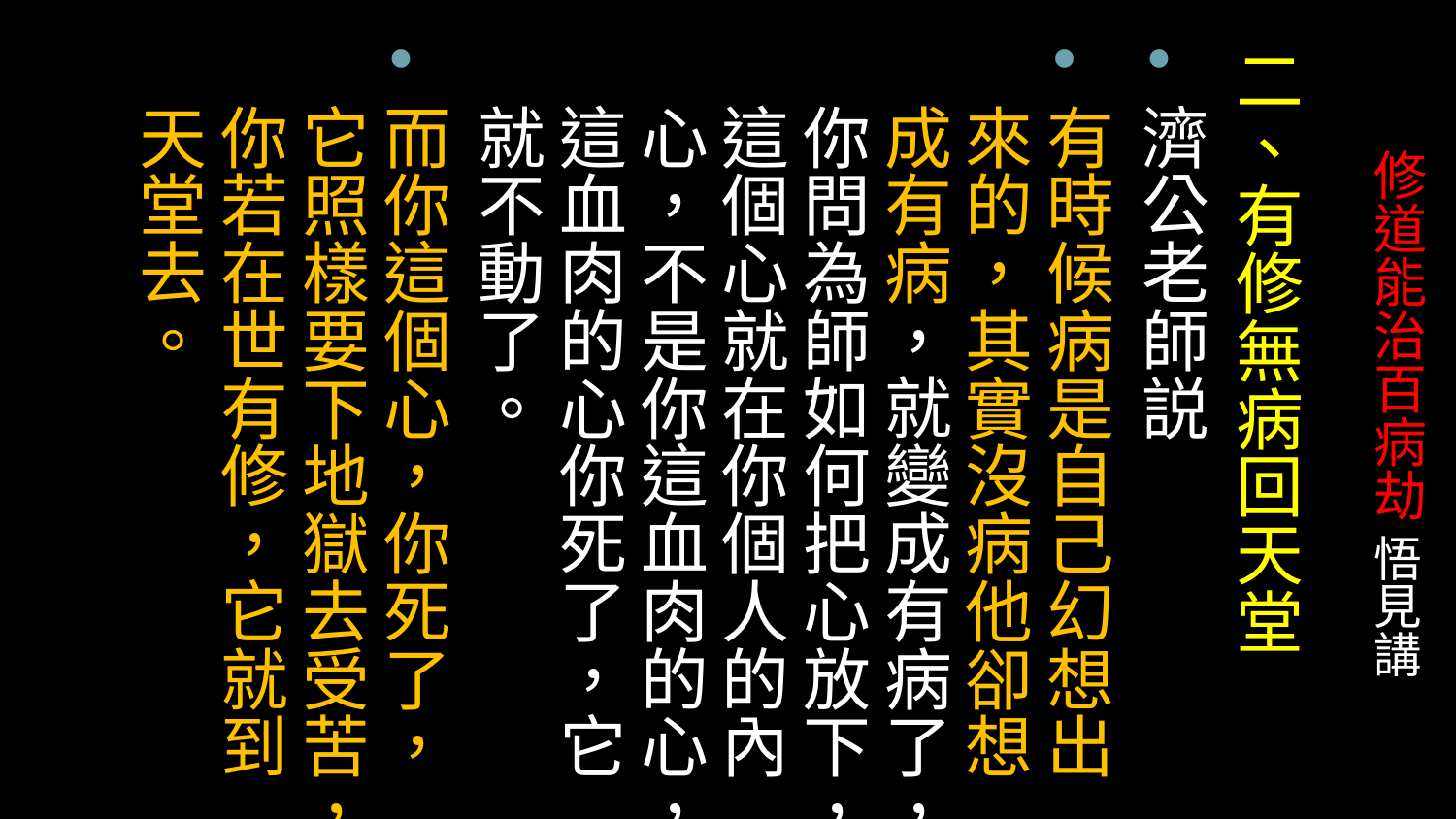

二、有修無病回天堂
濟公老師説
有時候病是自己幻想出來的，其實沒病他卻想成有病，就變成有病了，你問為師如何把心放下，這個心就在你個人的內心，不是你這血肉的心，這血肉的心你死了，它就不動了。
而你這個心，你死了，它照樣要下地獄去受苦，你若在世有修，它就到天堂去。

# 修道能治百病劫 悟見講